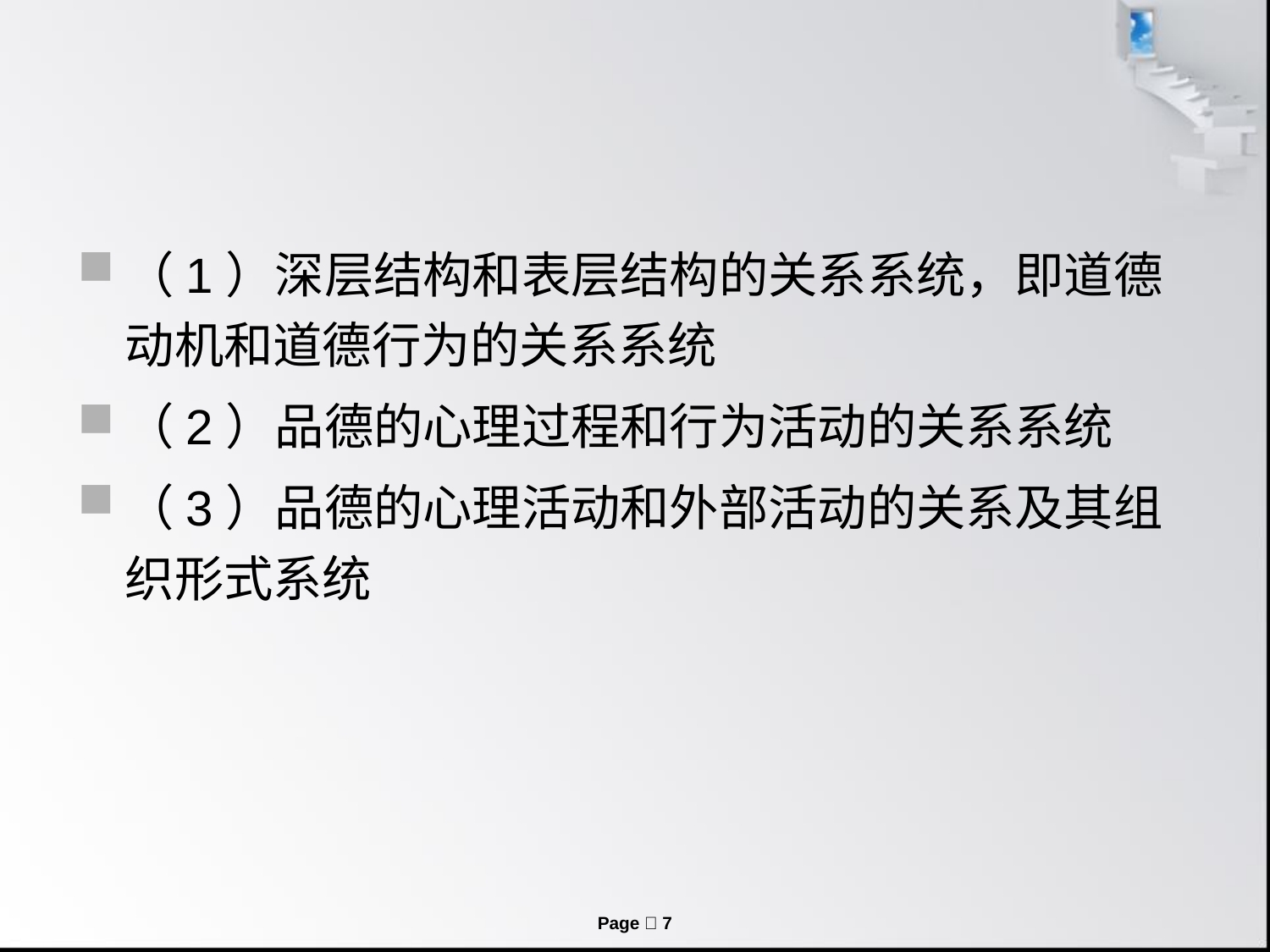

#

（1）深层结构和表层结构的关系系统，即道德动机和道德行为的关系系统
（2）品德的心理过程和行为活动的关系系统
（3）品德的心理活动和外部活动的关系及其组织形式系统